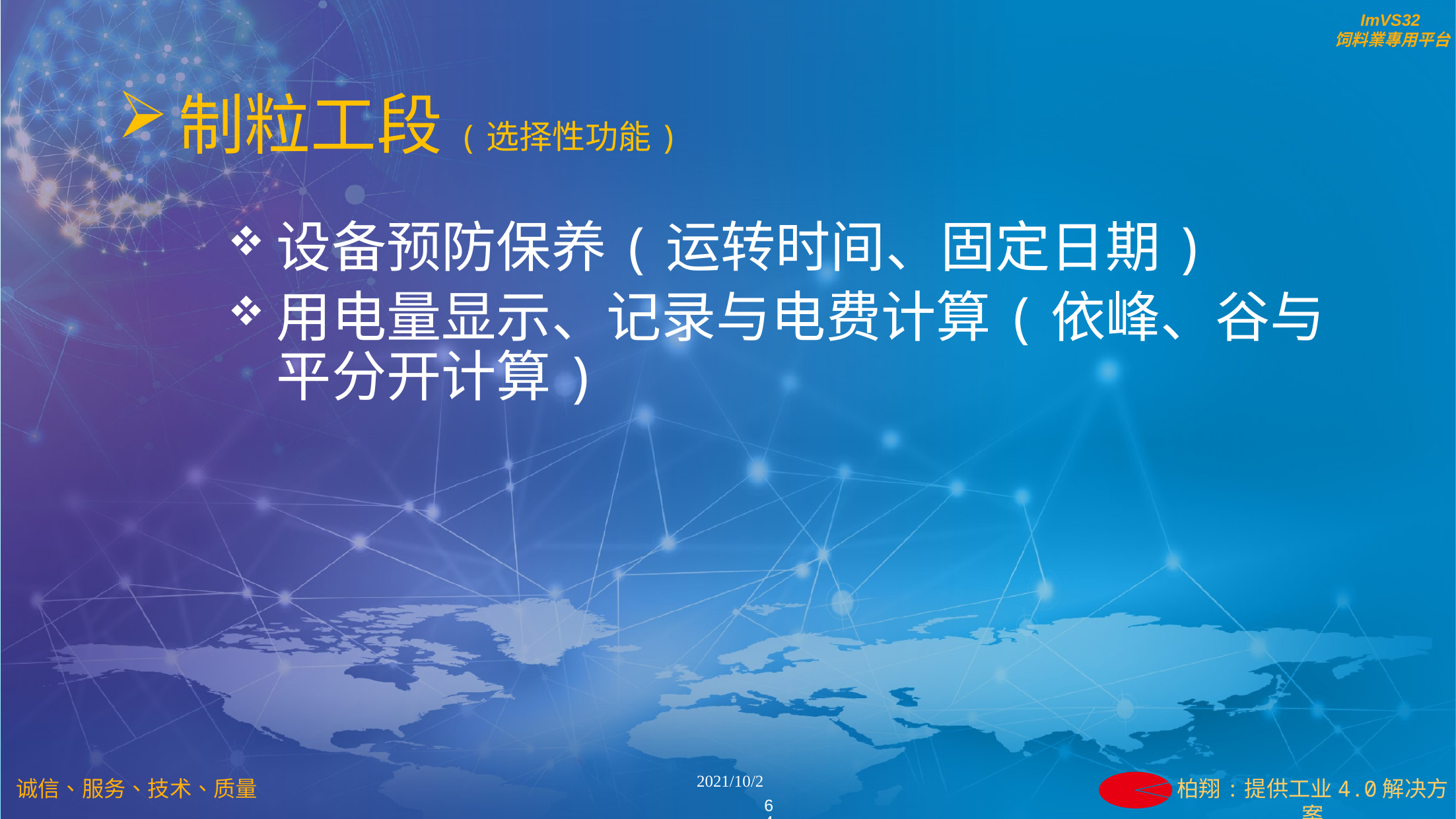

制粒工段(选择性功能)
设备预防保养(运转时间、固定日期)
用电量显示、记录与电费计算(依峰、谷与平分开计算)

64